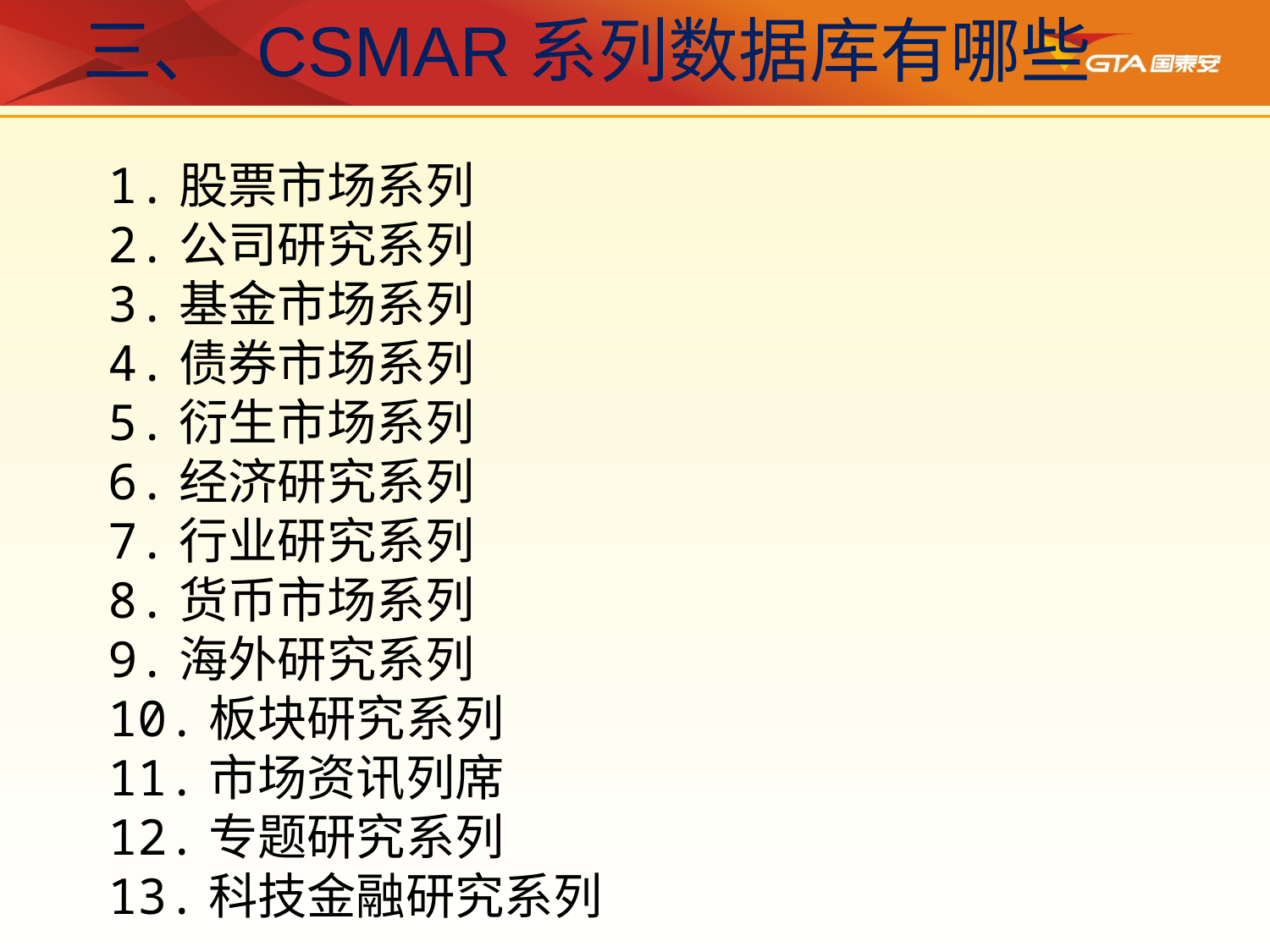

三、 CSMAR系列数据库有哪些
1.股票市场系列
2.公司研究系列
3.基金市场系列
4.债券市场系列
5.衍生市场系列
6.经济研究系列
7.行业研究系列
8.货币市场系列
9.海外研究系列
10.板块研究系列
11.市场资讯列席
12.专题研究系列
13.科技金融研究系列